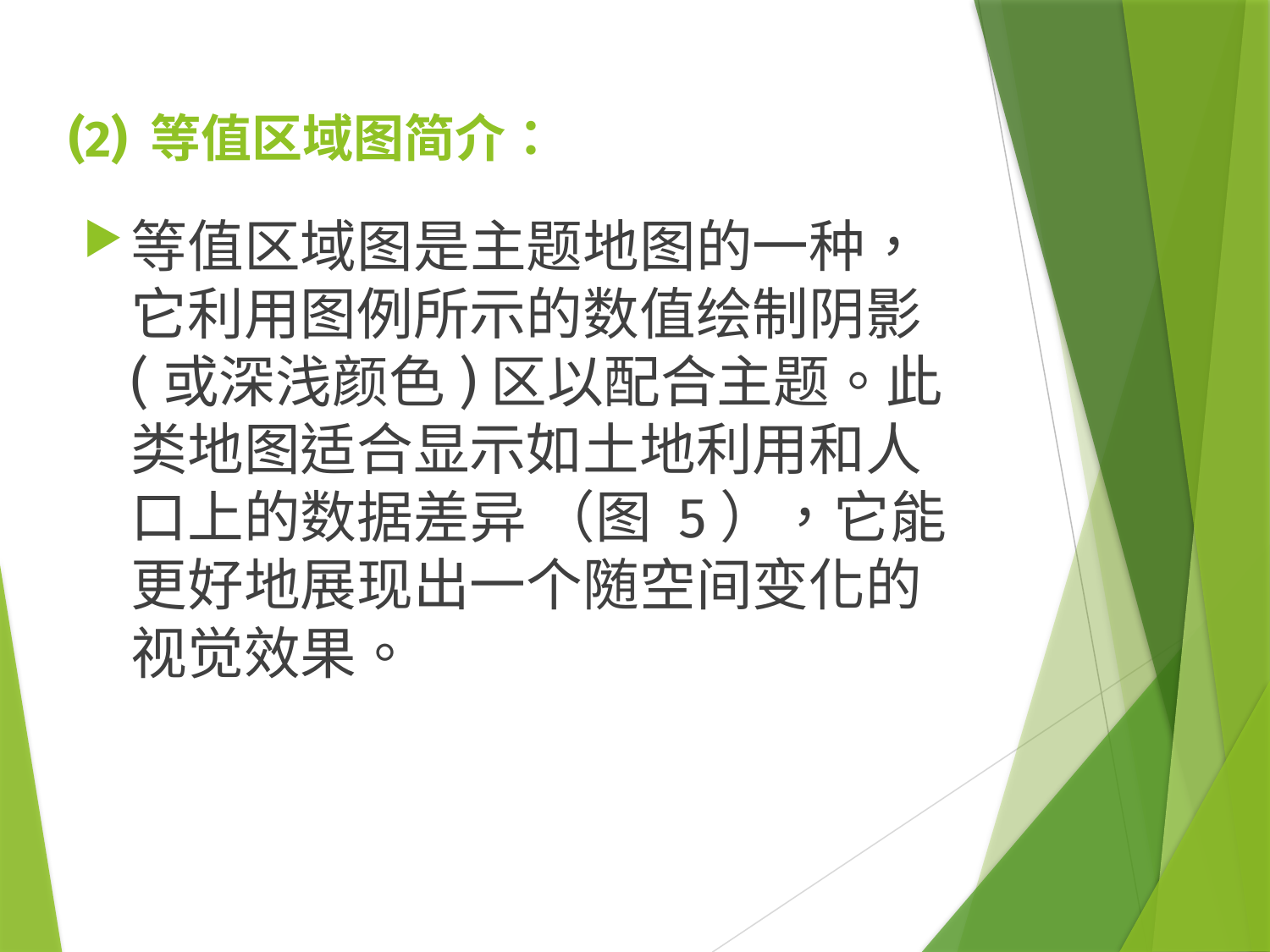

# (2) 等值区域图简介：
等值区域图是主题地图的一种，它利用图例所示的数值绘制阴影(或深浅颜色)区以配合主题。此类地图适合显示如土地利用和人口上的数据差异 （图 5），它能更好地展现出一个随空间变化的视觉效果。